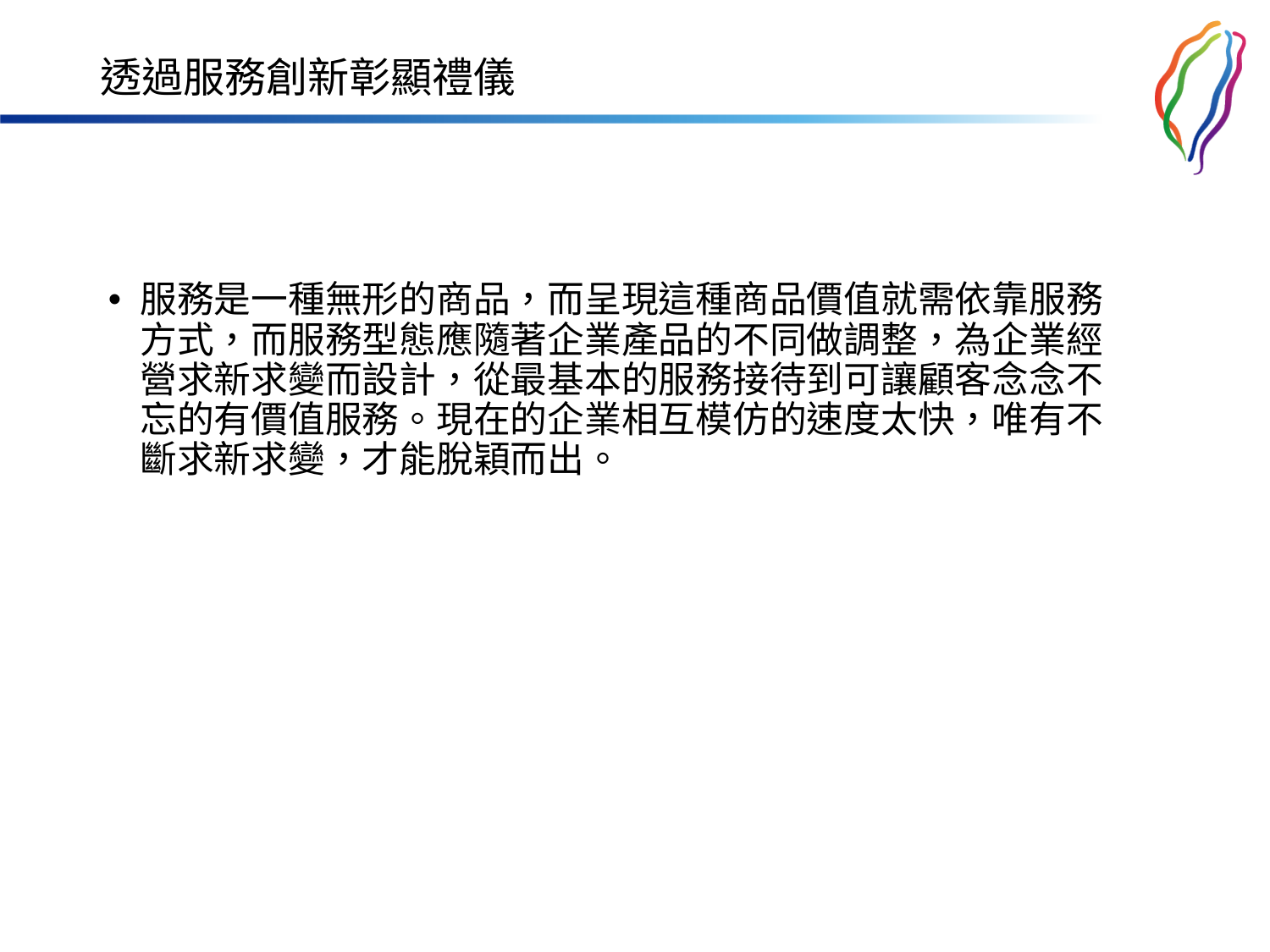

# 透過服務創新彰顯禮儀
服務是一種無形的商品，而呈現這種商品價值就需依靠服務方式，而服務型態應隨著企業產品的不同做調整，為企業經營求新求變而設計，從最基本的服務接待到可讓顧客念念不忘的有價值服務。現在的企業相互模仿的速度太快，唯有不斷求新求變，才能脫穎而出。